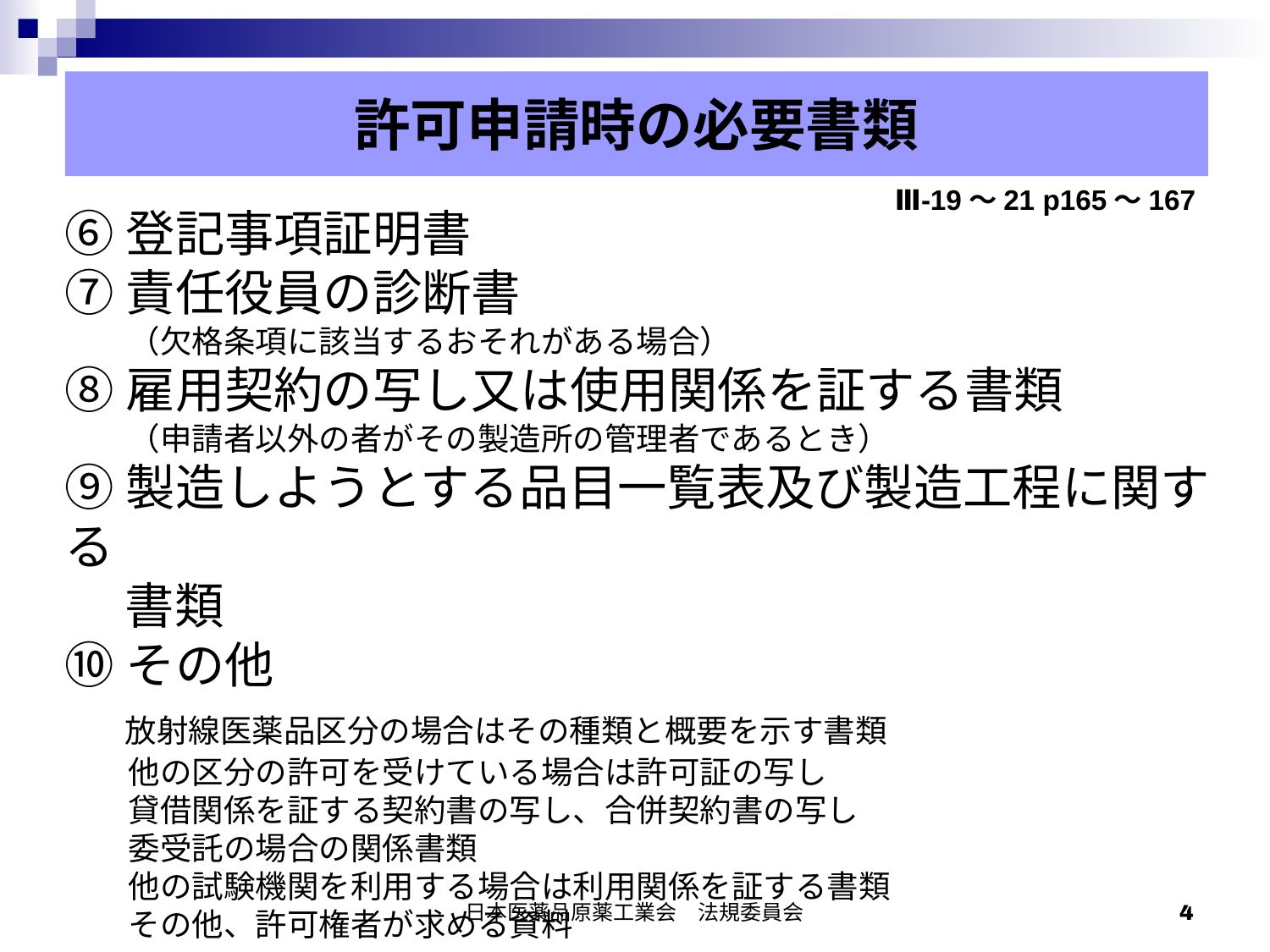

# 許可申請時の必要書類
Ⅲ-19〜21 p165〜167
⑥登記事項証明書
⑦責任役員の診断書
　　（欠格条項に該当するおそれがある場合）
⑧雇用契約の写し又は使用関係を証する書類
　　（申請者以外の者がその製造所の管理者であるとき）
⑨製造しようとする品目一覧表及び製造工程に関する
　 書類
⑩その他
　 放射線医薬品区分の場合はその種類と概要を示す書類
　　他の区分の許可を受けている場合は許可証の写し
　　貸借関係を証する契約書の写し、合併契約書の写し
　　委受託の場合の関係書類
　　他の試験機関を利用する場合は利用関係を証する書類
　　その他、許可権者が求める資料

日本医薬品原薬工業会　法規委員会
4